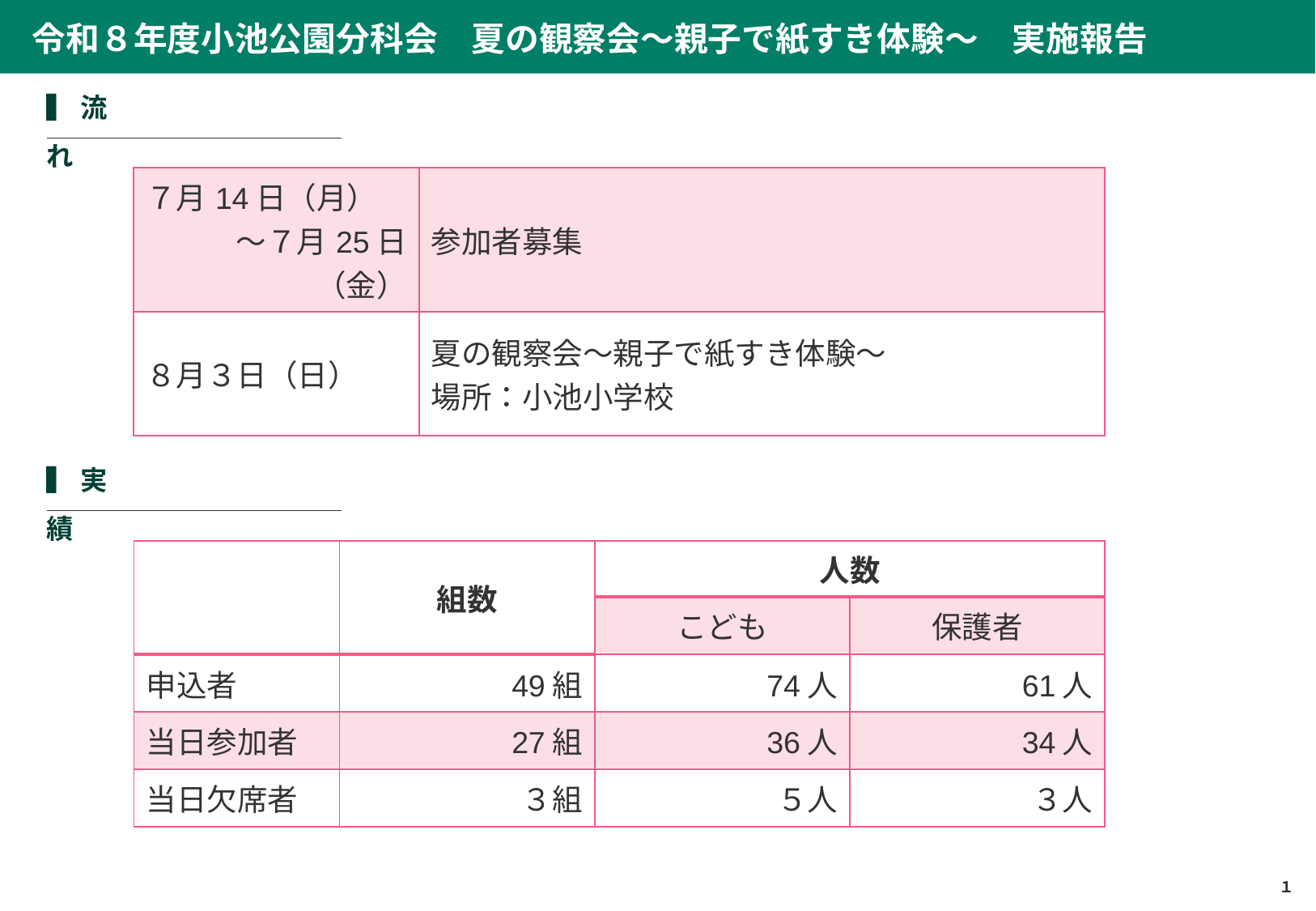

令和８年度小池公園分科会　夏の観察会～親子で紙すき体験～　実施報告
▍流れ
| ７月14日（月） ～７月25日（金） | 参加者募集 |
| --- | --- |
| ８月３日（日） | 夏の観察会～親子で紙すき体験～　 場所：小池小学校 |
▍実績
|  | 組数 | 人数 | 保護者 |
| --- | --- | --- | --- |
|  | 組数 | こども | 保護者 |
| 申込者 | 49組 | 74人 | 61人 |
| 当日参加者 | 27組 | 36人 | 34人 |
| 当日欠席者 | ３組 | ５人 | ３人 |
１